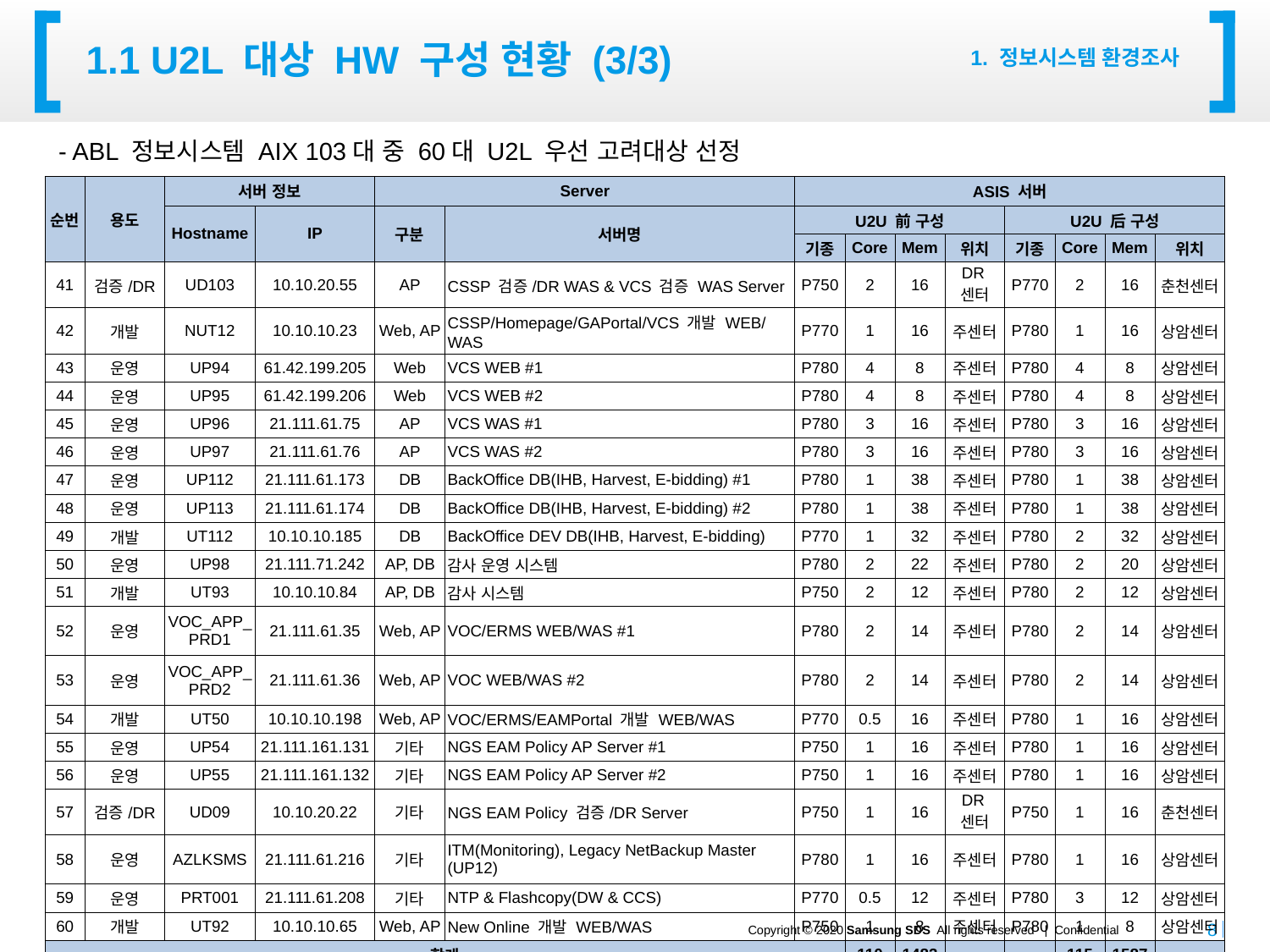

# 1.1 U2L 대상 HW 구성 현황 (3/3)
1. 정보시스템 환경조사
- ABL 정보시스템 AIX 103대 중 60대 U2L 우선 고려대상 선정
| 순번 | 용도 | 서버 정보 |  | Server |  | ASIS 서버 |  |  |  |  |  |  |  |
| --- | --- | --- | --- | --- | --- | --- | --- | --- | --- | --- | --- | --- | --- |
|  |  | Hostname | IP | 구분 | 서버명 | U2U 前 구성 |  |  |  | U2U 后 구성 |  |  |  |
|  |  |  |  |  |  | 기종 | Core | Mem | 위치 | 기종 | Core | Mem | 위치 |
| 41 | 검증/DR | UD103 | 10.10.20.55 | AP | CSSP 검증/DR WAS & VCS 검증 WAS Server | P750 | 2 | 16 | DR센터 | P770 | 2 | 16 | 춘천센터 |
| 42 | 개발 | NUT12 | 10.10.10.23 | Web, AP | CSSP/Homepage/GAPortal/VCS 개발 WEB/WAS | P770 | 1 | 16 | 주센터 | P780 | 1 | 16 | 상암센터 |
| 43 | 운영 | UP94 | 61.42.199.205 | Web | VCS WEB #1 | P780 | 4 | 8 | 주센터 | P780 | 4 | 8 | 상암센터 |
| 44 | 운영 | UP95 | 61.42.199.206 | Web | VCS WEB #2 | P780 | 4 | 8 | 주센터 | P780 | 4 | 8 | 상암센터 |
| 45 | 운영 | UP96 | 21.111.61.75 | AP | VCS WAS #1 | P780 | 3 | 16 | 주센터 | P780 | 3 | 16 | 상암센터 |
| 46 | 운영 | UP97 | 21.111.61.76 | AP | VCS WAS #2 | P780 | 3 | 16 | 주센터 | P780 | 3 | 16 | 상암센터 |
| 47 | 운영 | UP112 | 21.111.61.173 | DB | BackOffice DB(IHB, Harvest, E-bidding) #1 | P780 | 1 | 38 | 주센터 | P780 | 1 | 38 | 상암센터 |
| 48 | 운영 | UP113 | 21.111.61.174 | DB | BackOffice DB(IHB, Harvest, E-bidding) #2 | P780 | 1 | 38 | 주센터 | P780 | 1 | 38 | 상암센터 |
| 49 | 개발 | UT112 | 10.10.10.185 | DB | BackOffice DEV DB(IHB, Harvest, E-bidding) | P770 | 1 | 32 | 주센터 | P780 | 2 | 32 | 상암센터 |
| 50 | 운영 | UP98 | 21.111.71.242 | AP, DB | 감사 운영 시스템 | P780 | 2 | 22 | 주센터 | P780 | 2 | 20 | 상암센터 |
| 51 | 개발 | UT93 | 10.10.10.84 | AP, DB | 감사 시스템 | P750 | 2 | 12 | 주센터 | P780 | 2 | 12 | 상암센터 |
| 52 | 운영 | VOC\_APP\_ PRD1 | 21.111.61.35 | Web, AP | VOC/ERMS WEB/WAS #1 | P780 | 2 | 14 | 주센터 | P780 | 2 | 14 | 상암센터 |
| 53 | 운영 | VOC\_APP\_ PRD2 | 21.111.61.36 | Web, AP | VOC WEB/WAS #2 | P780 | 2 | 14 | 주센터 | P780 | 2 | 14 | 상암센터 |
| 54 | 개발 | UT50 | 10.10.10.198 | Web, AP | VOC/ERMS/EAMPortal 개발 WEB/WAS | P770 | 0.5 | 16 | 주센터 | P780 | 1 | 16 | 상암센터 |
| 55 | 운영 | UP54 | 21.111.161.131 | 기타 | NGS EAM Policy AP Server #1 | P750 | 1 | 16 | 주센터 | P780 | 1 | 16 | 상암센터 |
| 56 | 운영 | UP55 | 21.111.161.132 | 기타 | NGS EAM Policy AP Server #2 | P750 | 1 | 16 | 주센터 | P780 | 1 | 16 | 상암센터 |
| 57 | 검증/DR | UD09 | 10.10.20.22 | 기타 | NGS EAM Policy 검증/DR Server | P750 | 1 | 16 | DR센터 | P750 | 1 | 16 | 춘천센터 |
| 58 | 운영 | AZLKSMS | 21.111.61.216 | 기타 | ITM(Monitoring), Legacy NetBackup Master (UP12) | P780 | 1 | 16 | 주센터 | P780 | 1 | 16 | 상암센터 |
| 59 | 운영 | PRT001 | 21.111.61.208 | 기타 | NTP & Flashcopy(DW & CCS) | P770 | 0.5 | 12 | 주센터 | P780 | 3 | 12 | 상암센터 |
| 60 | 개발 | UT92 | 10.10.10.65 | Web, AP | New Online 개발 WEB/WAS | P750 | 1 | 8 | 주센터 | P780 | 1 | 8 | 상암센터 |
| 합계 |  |  |  |  |  |  | 110 | 1483 |  |  | 115 | 1587 |  |